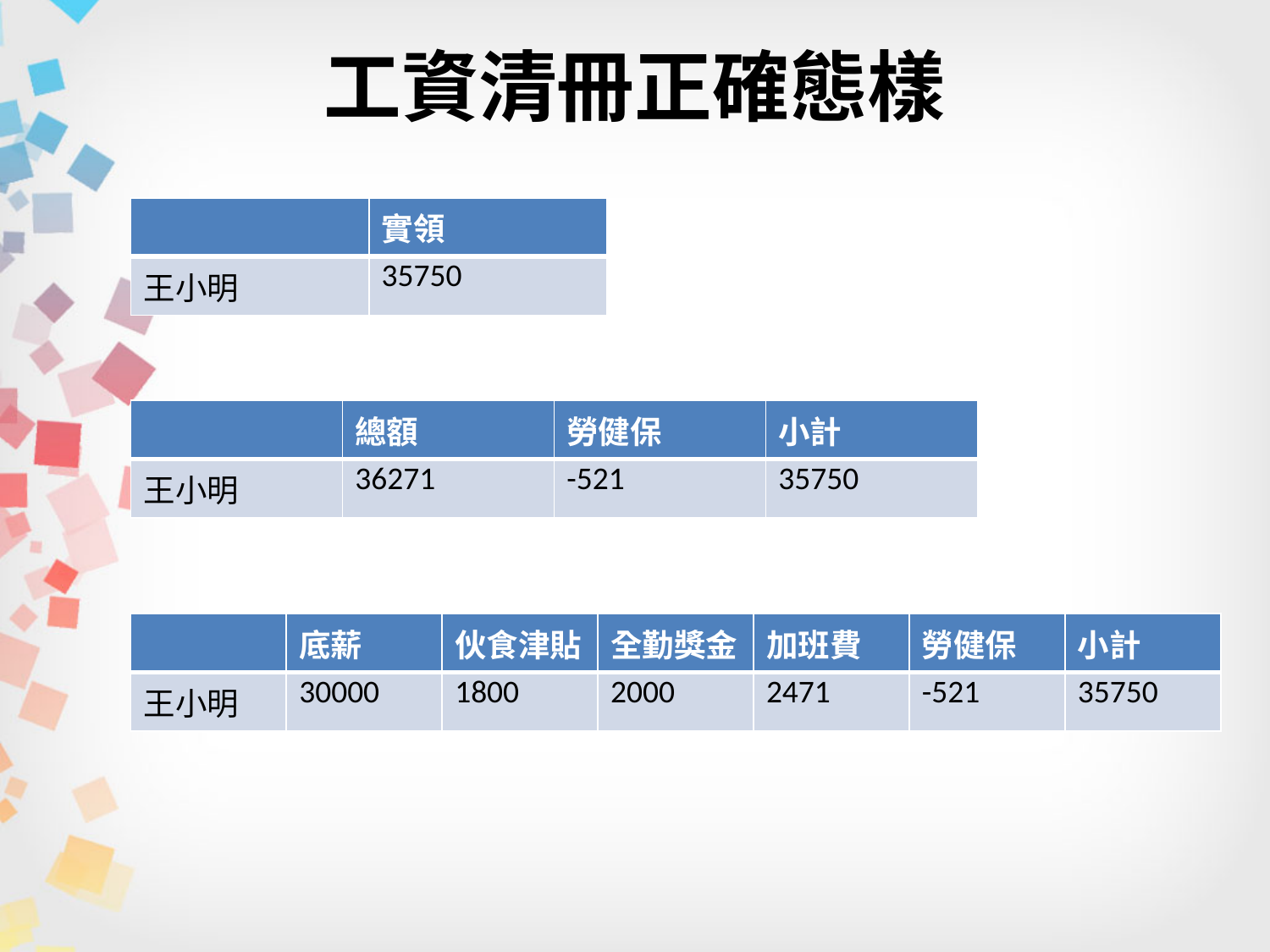

# 工資清冊正確態樣
|  | 實領 |
| --- | --- |
| 王小明 | 35750 |
|  | 總額 | 勞健保 | 小計 |
| --- | --- | --- | --- |
| 王小明 | 36271 | -521 | 35750 |
|  | 底薪 | 伙食津貼 | 全勤獎金 | 加班費 | 勞健保 | 小計 |
| --- | --- | --- | --- | --- | --- | --- |
| 王小明 | 30000 | 1800 | 2000 | 2471 | -521 | 35750 |